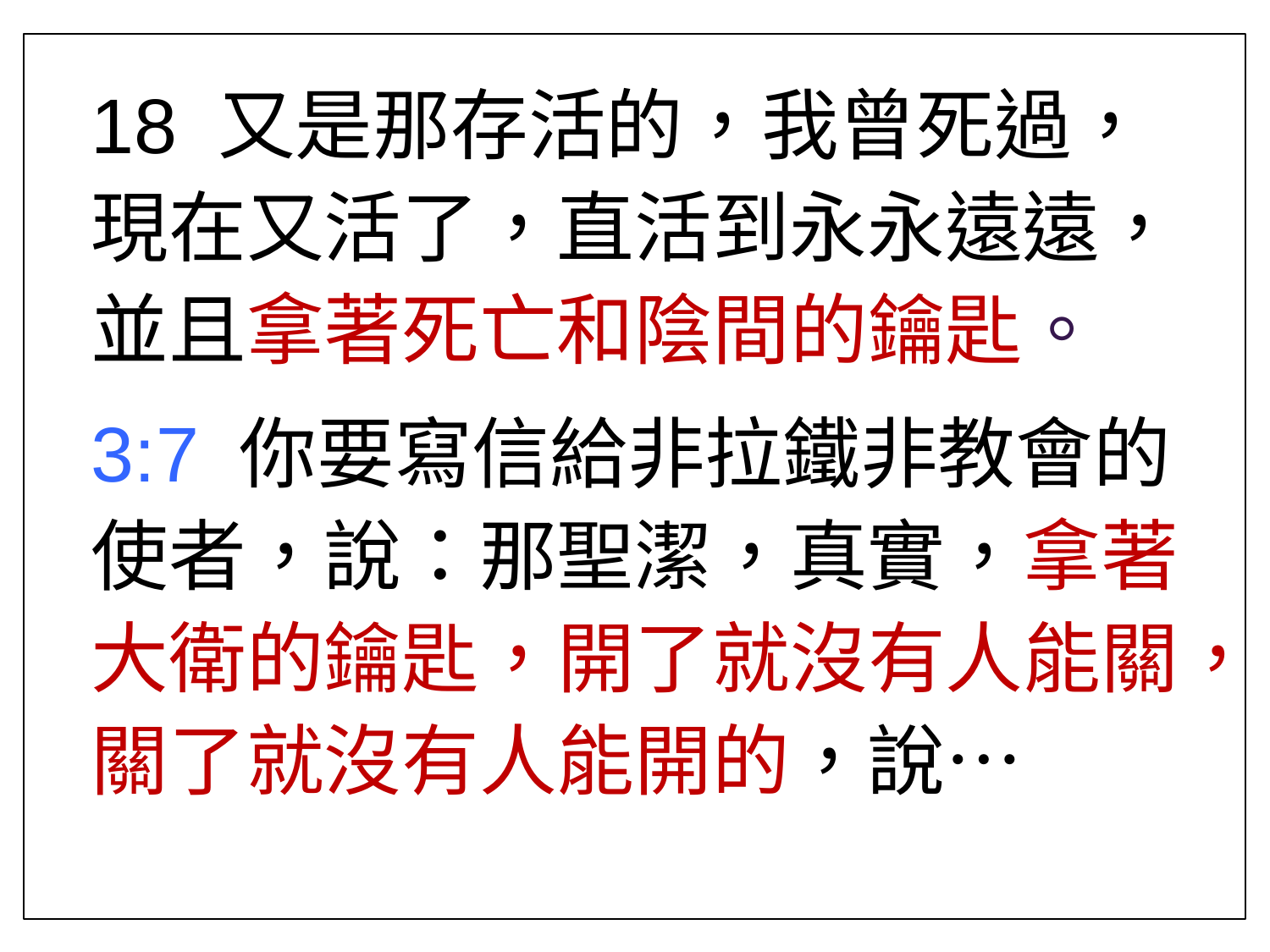

18 又是那存活的，我曾死過，現在又活了，直活到永永遠遠，並且拿著死亡和陰間的鑰匙。
3:7 你要寫信給非拉鐵非教會的使者，說：那聖潔，真實，拿著大衛的鑰匙，開了就沒有人能關，關了就沒有人能開的，說…